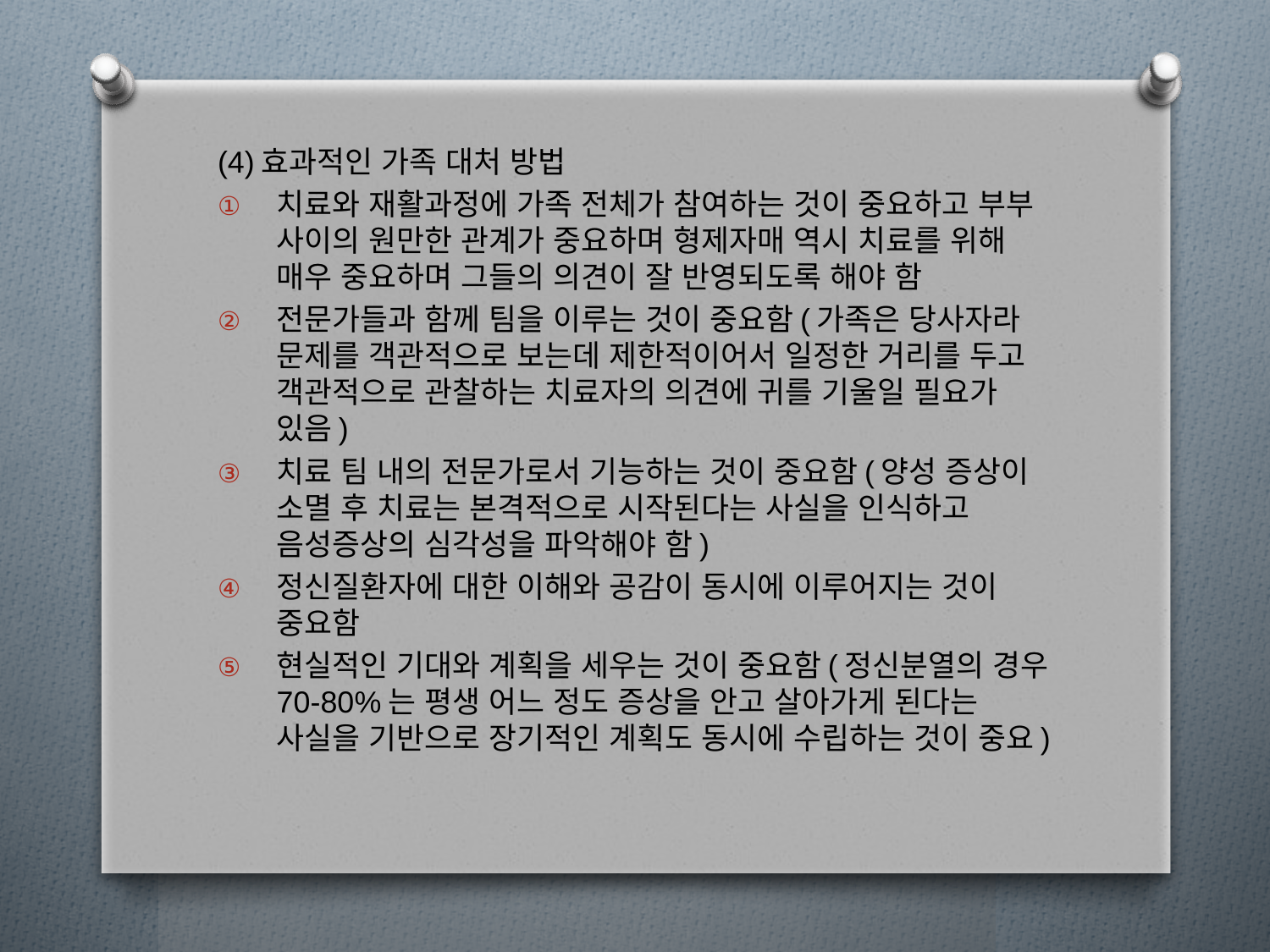

(4)효과적인 가족 대처 방법
치료와 재활과정에 가족 전체가 참여하는 것이 중요하고 부부 사이의 원만한 관계가 중요하며 형제자매 역시 치료를 위해 매우 중요하며 그들의 의견이 잘 반영되도록 해야 함
전문가들과 함께 팀을 이루는 것이 중요함(가족은 당사자라 문제를 객관적으로 보는데 제한적이어서 일정한 거리를 두고 객관적으로 관찰하는 치료자의 의견에 귀를 기울일 필요가 있음)
치료 팀 내의 전문가로서 기능하는 것이 중요함(양성 증상이 소멸 후 치료는 본격적으로 시작된다는 사실을 인식하고 음성증상의 심각성을 파악해야 함)
정신질환자에 대한 이해와 공감이 동시에 이루어지는 것이 중요함
현실적인 기대와 계획을 세우는 것이 중요함(정신분열의 경우 70-80%는 평생 어느 정도 증상을 안고 살아가게 된다는 사실을 기반으로 장기적인 계획도 동시에 수립하는 것이 중요)